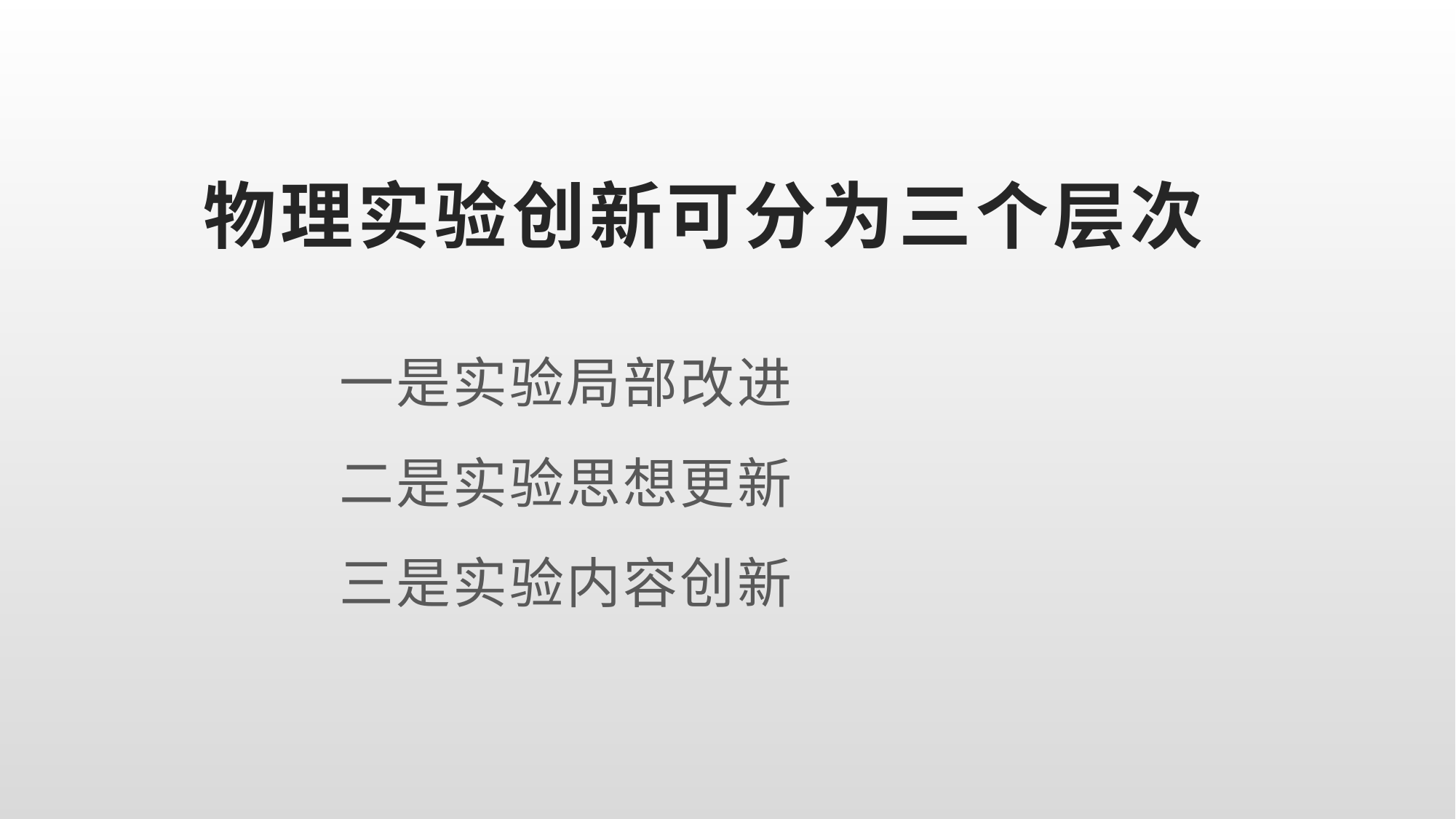

# 物理实验创新可分为三个层次
一是实验局部改进
二是实验思想更新
三是实验内容创新